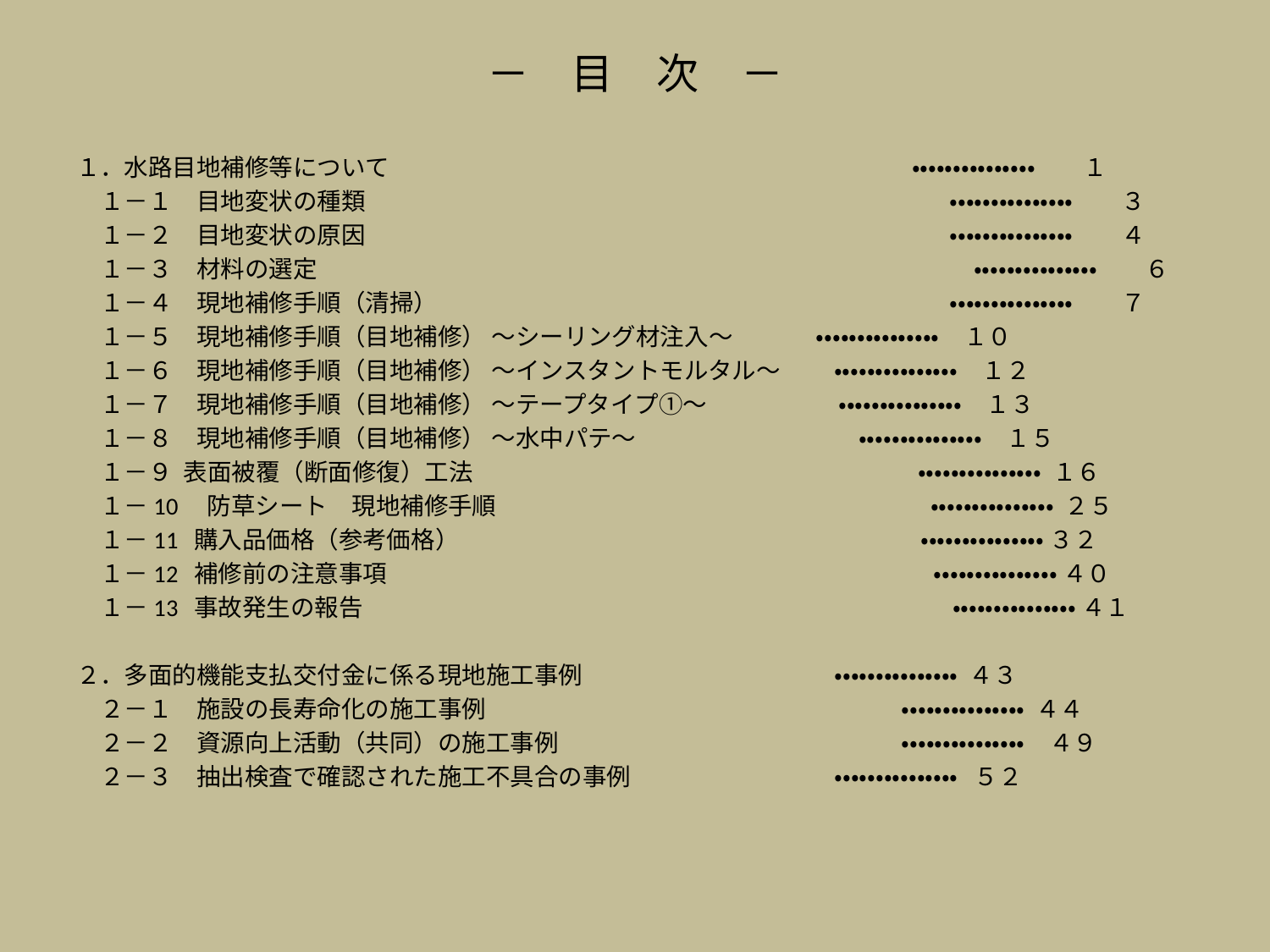

# －　目　次　－
１．水路目地補修等について　　 　　　　　　　　　　　　　　　　　　　  ・・・・・・・・・・・・・・・　　１
　１－１　目地変状の種類　　　　　　　　　　　　　　　　　　　　　　　　 ・・・・・・・・・・・・・・・　　３
　１－２　目地変状の原因　　　　　　　　　　　　　　　　　　　　　　　　 ・・・・・・・・・・・・・・・　　４
　１－３　材料の選定　　　　　　　　　　　　　　　　　　　　　　　　　　　 ・・・・・・・・・・・・・・・　　６
　１－４　現地補修手順（清掃）　　　　　　　　　　　　　　　　　　　　　 ・・・・・・・・・・・・・・・　　７
　１－５　現地補修手順（目地補修） ～シーリング材注入～　　　  ・・・・・・・・・・・・・・・　１０
　１－６　現地補修手順（目地補修） ～インスタントモルタル～　　 ・・・・・・・・・・・・・・・　１２
　１－７　現地補修手順（目地補修） ～テープタイプ①～　　　　　  ・・・・・・・・・・・・・・・　１３
　１－８　現地補修手順（目地補修） ～水中パテ～　　　　　　　　　 ・・・・・・・・・・・・・・・　１５
　１－９  表面被覆（断面修復）工法　　　　　　　　　　　　　　　　　　  ・・・・・・・・・・・・・・・  １６
　１－10　防草シート　現地補修手順　　　　　　　　　　　　　　　　　　・・・・・・・・・・・・・・・  ２５
　１－11  購入品価格（参考価格）　　　　　　　　　　　　　　　　　　     ・・・・・・・・・・・・・・・ ３２
　１－12  補修前の注意事項　　　　　　　　　　　　　　　　　　　　　　   ・・・・・・・・・・・・・・・ ４０
　１－13  事故発生の報告　　　　　　　　　　　　　　　　　　　　　　　　  ・・・・・・・・・・・・・・・ ４１

２．多面的機能支払交付金に係る現地施工事例　　　　　　　　　　  ・・・・・・・・・・・・・・・  ４３
　２－１　施設の長寿命化の施工事例　　　　　　　　　　　　　　　　　 ・・・・・・・・・・・・・・・  ４４
　２－２　資源向上活動（共同）の施工事例　　　　　　　　　　　　　　 ・・・・・・・・・・・・・・・　４９
　２－３　抽出検査で確認された施工不具合の事例　　　　　　　　  ・・・・・・・・・・・・・・・   ５２